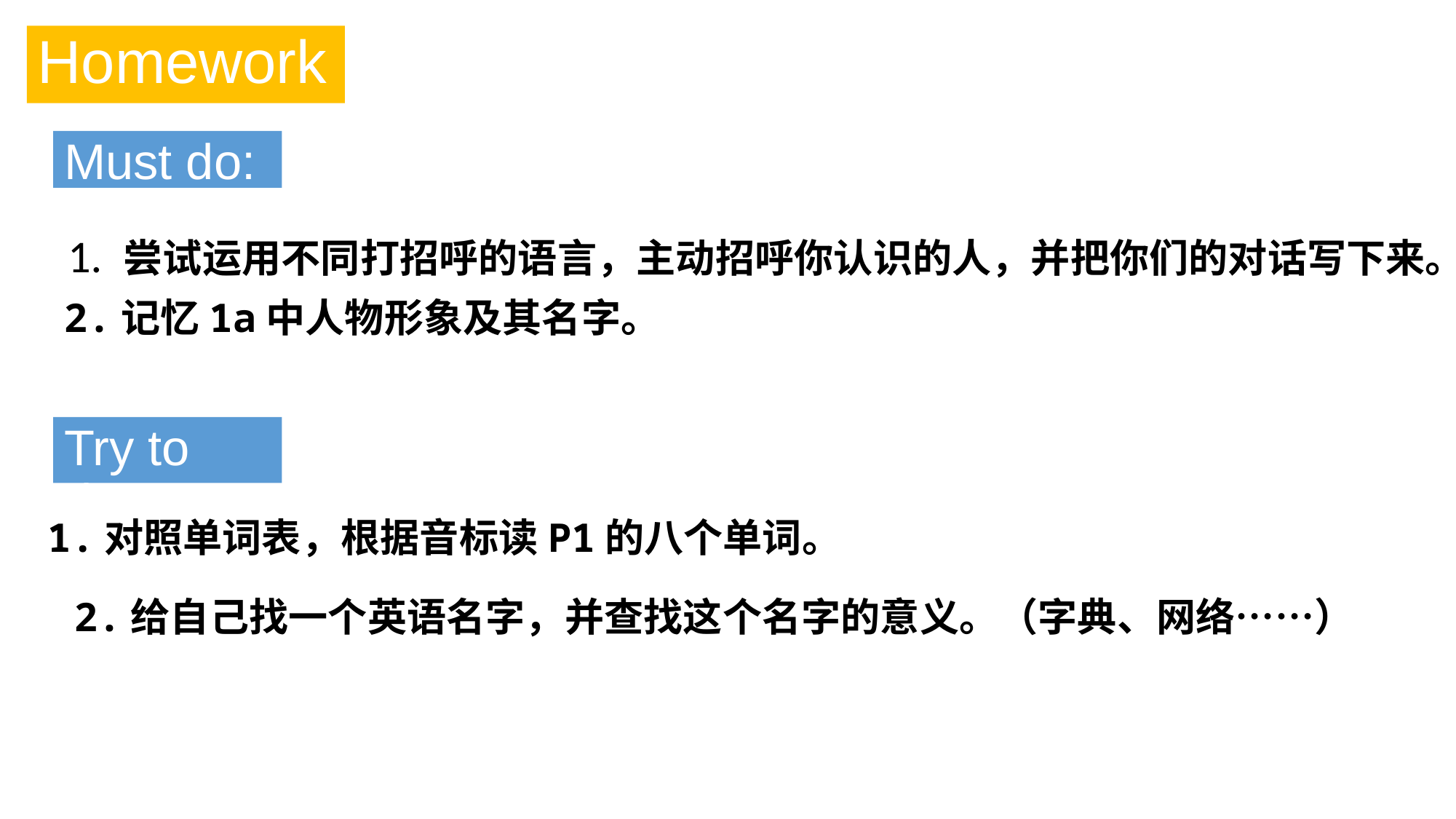

Homework
Must do:
1. 尝试运用不同打招呼的语言，主动招呼你认识的人，并把你们的对话写下来。
2.记忆1a中人物形象及其名字。
Try to do:

1.对照单词表，根据音标读P1的八个单词。

2.给自己找一个英语名字，并查找这个名字的意义。（字典、网络……）